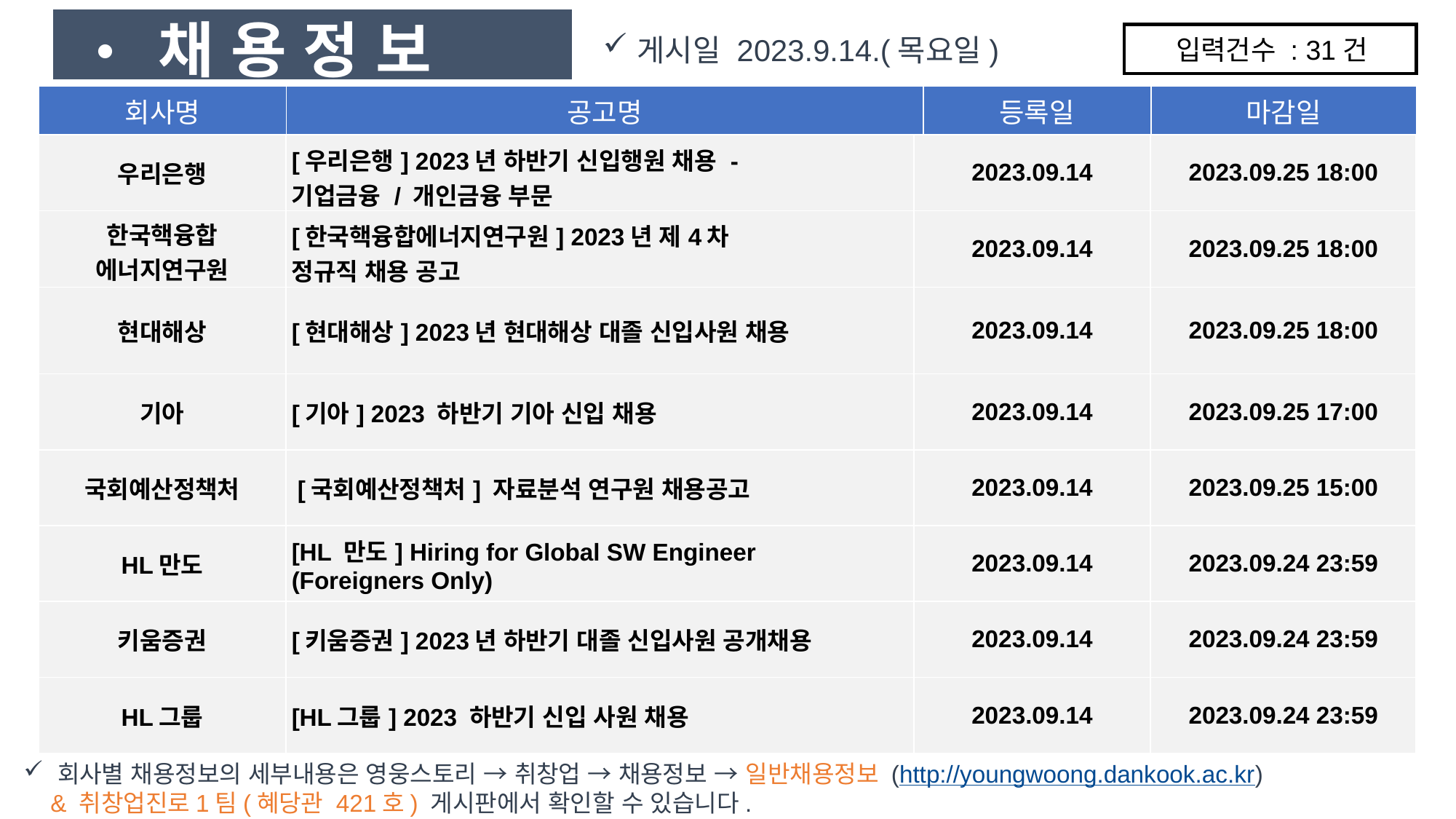

• 채 용 정 보

게시일 2023.9.14.(목요일)
입력건수 : 31건
| 회사명 | 공고명 | 등록일 | 마감일 |
| --- | --- | --- | --- |

| 우리은행 | [우리은행] 2023년 하반기 신입행원 채용 - 기업금융 / 개인금융 부문 | 2023.09.14 | 2023.09.25 18:00 |
| --- | --- | --- | --- |
| 한국핵융합 에너지연구원 | [한국핵융합에너지연구원] 2023년 제4차 정규직 채용 공고 | 2023.09.14 | 2023.09.25 18:00 |
| 현대해상 | [현대해상] 2023년 현대해상 대졸 신입사원 채용 | 2023.09.14 | 2023.09.25 18:00 |
| 기아 | [기아] 2023 하반기 기아 신입 채용 | 2023.09.14 | 2023.09.25 17:00 |
| 국회예산정책처 | [국회예산정책처] 자료분석 연구원 채용공고 | 2023.09.14 | 2023.09.25 15:00 |
| HL만도 | [HL 만도] Hiring for Global SW Engineer (Foreigners Only) | 2023.09.14 | 2023.09.24 23:59 |
| 키움증권 | [키움증권] 2023년 하반기 대졸 신입사원 공개채용 | 2023.09.14 | 2023.09.24 23:59 |
| HL그룹 | [HL그룹] 2023 하반기 신입 사원 채용 | 2023.09.14 | 2023.09.24 23:59 |

회사별 채용정보의 세부내용은 영웅스토리 → 취창업 → 채용정보 → 일반채용정보 (http://youngwoong.dankook.ac.kr)
    & 취창업진로1팀(혜당관 421호) 게시판에서 확인할 수 있습니다.